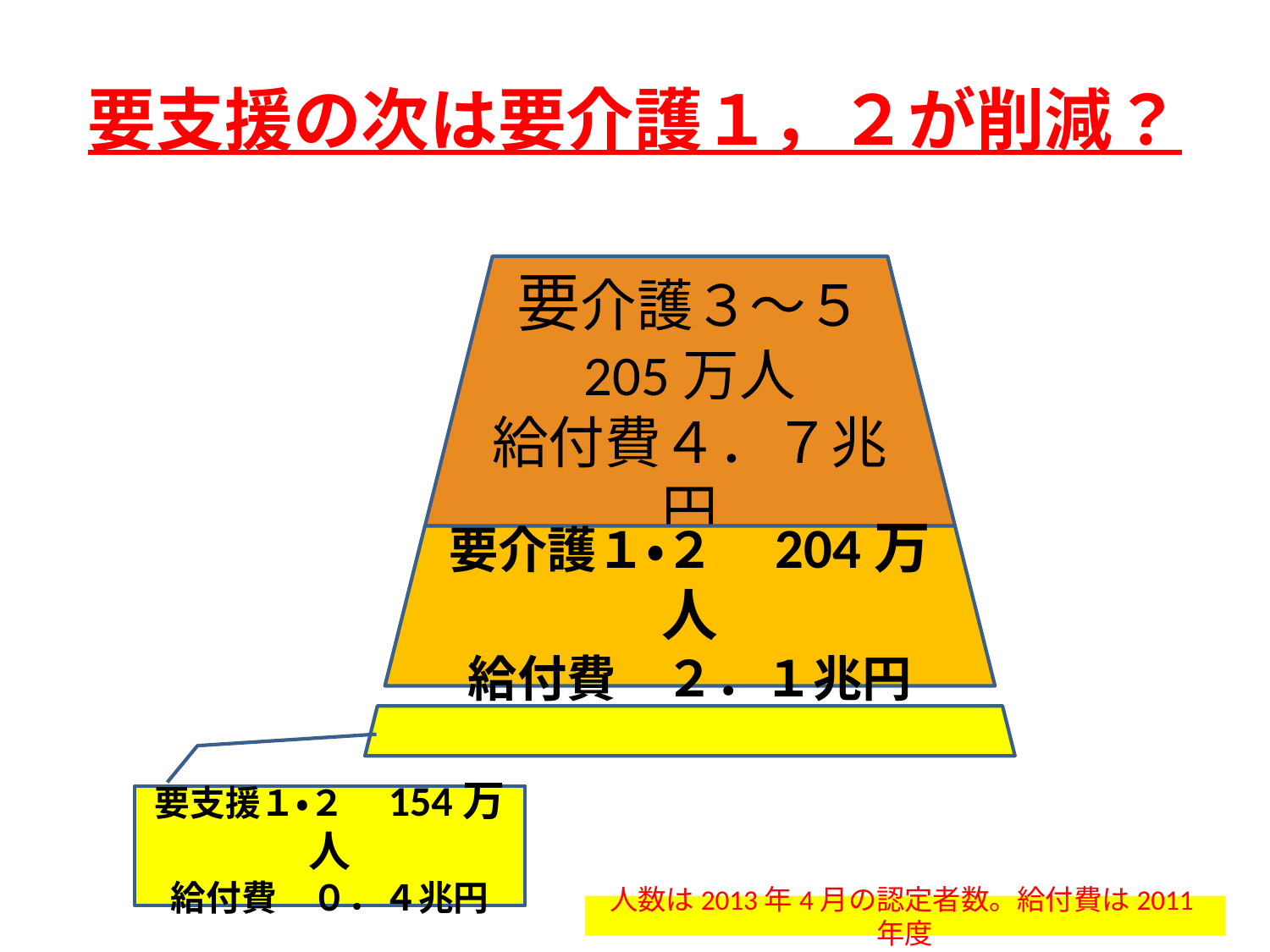

# 要支援の次は要介護１，２が削減？
要介護３～５
205万人
給付費４．７兆円
要介護１・２　204万人
給付費　２．１兆円

要支援１・２　154万人
給付費　０．４兆円
人数は2013年4月の認定者数。給付費は2011年度